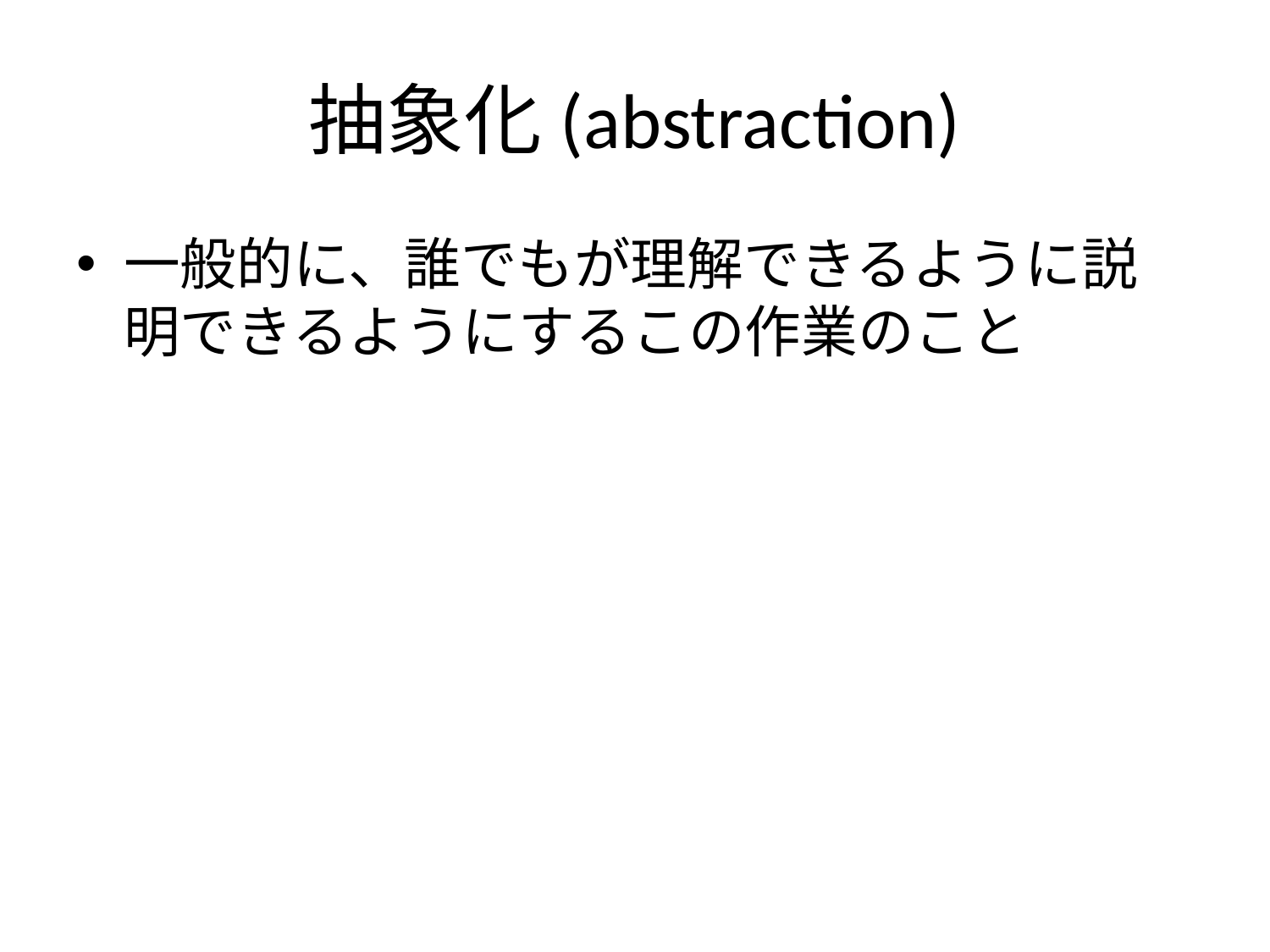

# 抽象化(abstraction)
一般的に、誰でもが理解できるように説明できるようにするこの作業のこと